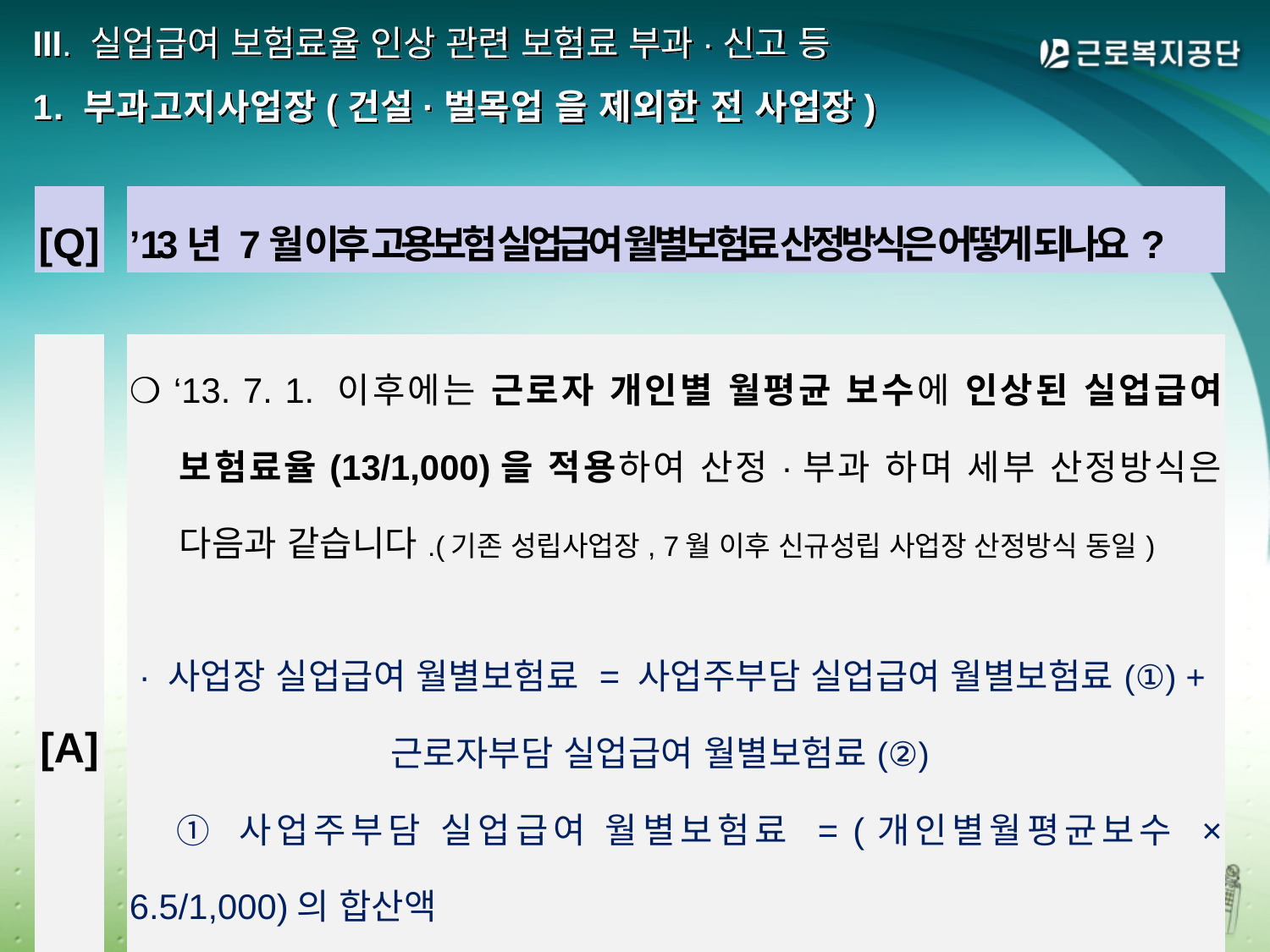

# III. 실업급여 보험료율 인상 관련 보험료 부과·신고 등 1. 부과고지사업장(건설·벌목업 을 제외한 전 사업장)
| [Q] |  | ’13년 7월 이후 고용보험 실업급여 월별보험료 산정방식은 어떻게 되나요? |
| --- | --- | --- |
|  |  |  |
| [A] |  | ❍ ‘13. 7. 1. 이후에는 근로자 개인별 월평균 보수에 인상된 실업급여 보험료율(13/1,000)을 적용하여 산정·부과 하며 세부 산정방식은 다음과 같습니다.(기존 성립사업장, 7월 이후 신규성립 사업장 산정방식 동일)  · 사업장 실업급여 월별보험료 = 사업주부담 실업급여 월별보험료(①) + 근로자부담 실업급여 월별보험료(②) ① 사업주부담 실업급여 월별보험료 = (개인별월평균보수 × 6.5/1,000)의 합산액 ② 근로자부담 실업급여 월별보험료 = (개인별월평균보수 × 6.5/1,000)의 합산액 |